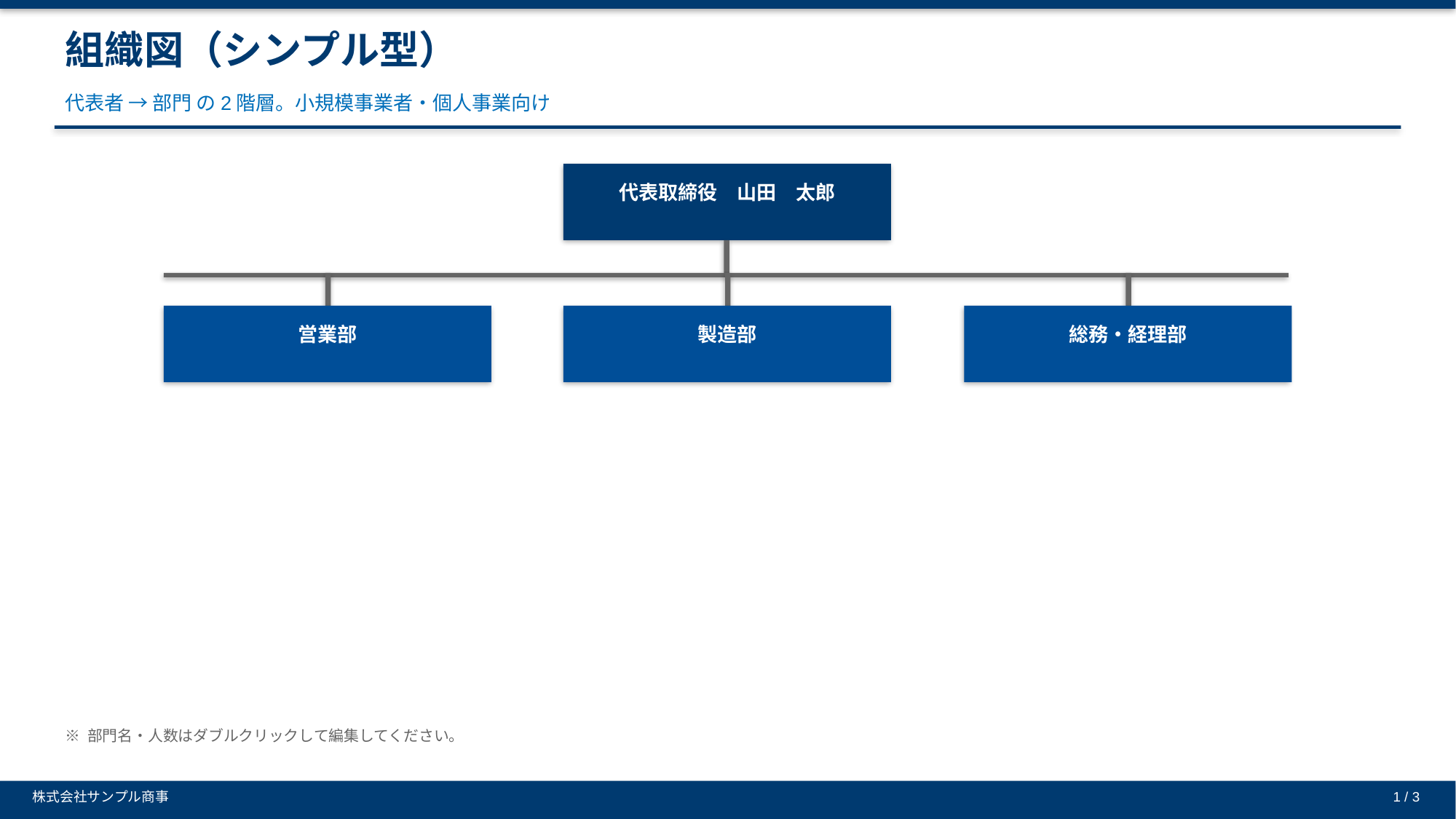

組織図（シンプル型）
代表者 → 部門 の2階層。小規模事業者・個人事業向け

代表取締役　山田　太郎

営業部
製造部
総務・経理部
※ 部門名・人数はダブルクリックして編集してください。

株式会社サンプル商事
1 / 3